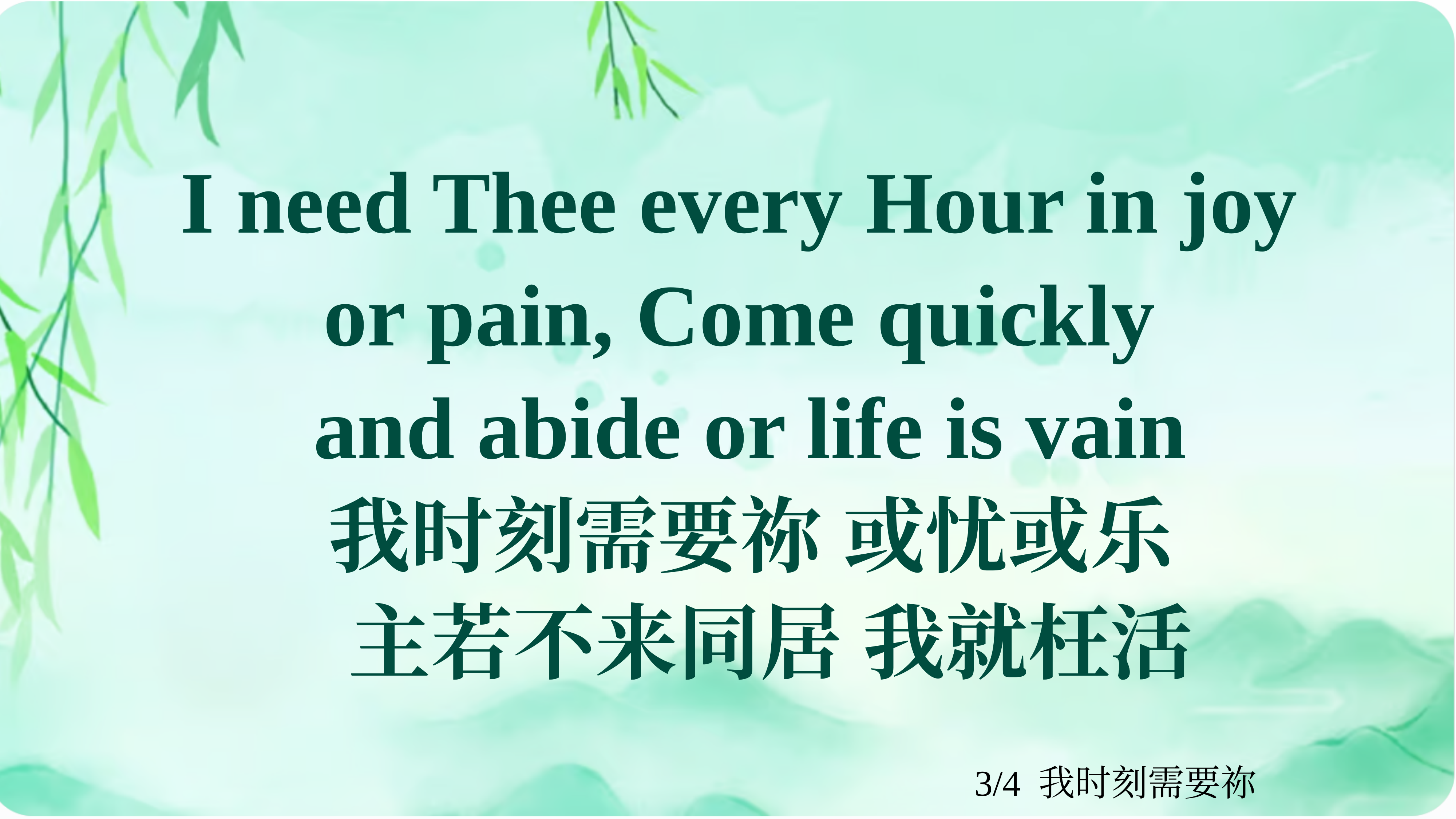

I need Thee every Hour in joy
or pain, Come quickly
and abide or life is vain
我时刻需要祢 或忧或乐
 主若不来同居 我就枉活
3/4 我时刻需要祢